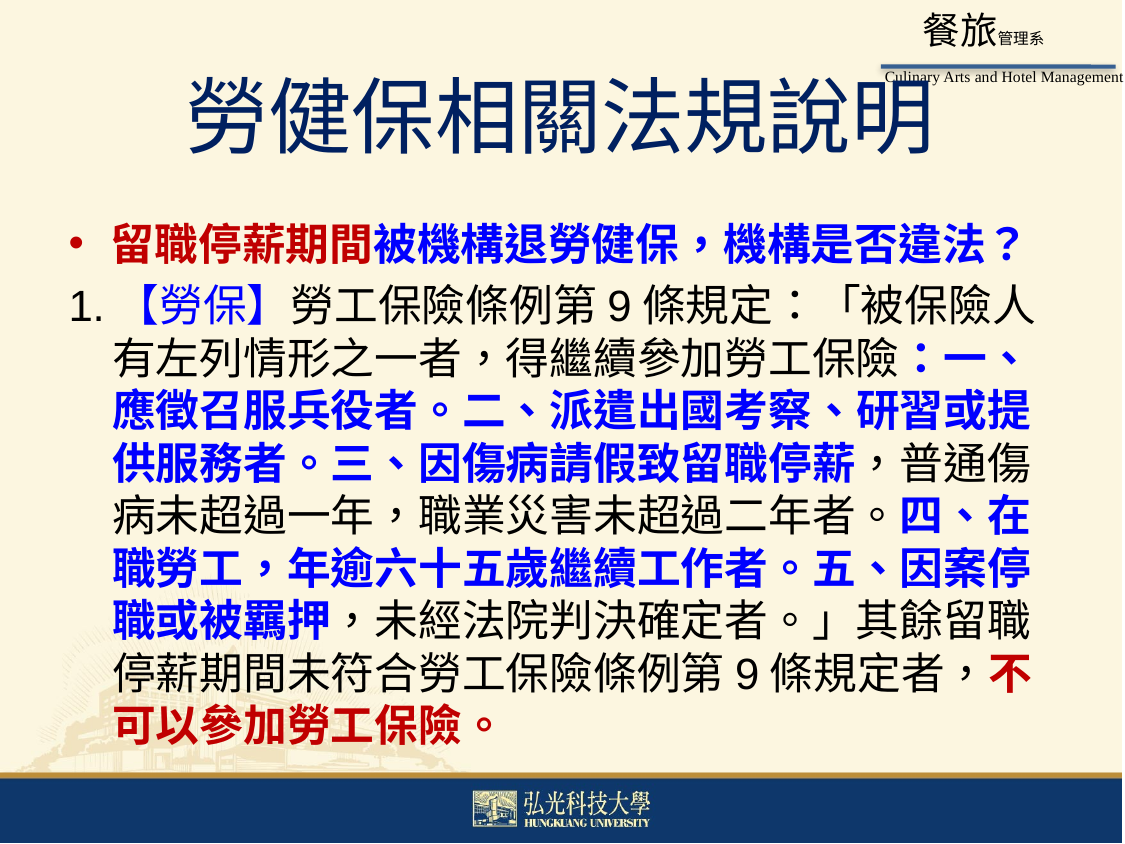

# 勞健保相關法規說明
留職停薪期間被機構退勞健保，機構是否違法？
1.【勞保】勞工保險條例第9條規定：「被保險人有左列情形之一者，得繼續參加勞工保險：一、應徵召服兵役者。二、派遣出國考察、研習或提供服務者。三、因傷病請假致留職停薪，普通傷病未超過一年，職業災害未超過二年者。四、在職勞工，年逾六十五歲繼續工作者。五、因案停職或被羈押，未經法院判決確定者。」其餘留職停薪期間未符合勞工保險條例第9條規定者，不可以參加勞工保險。